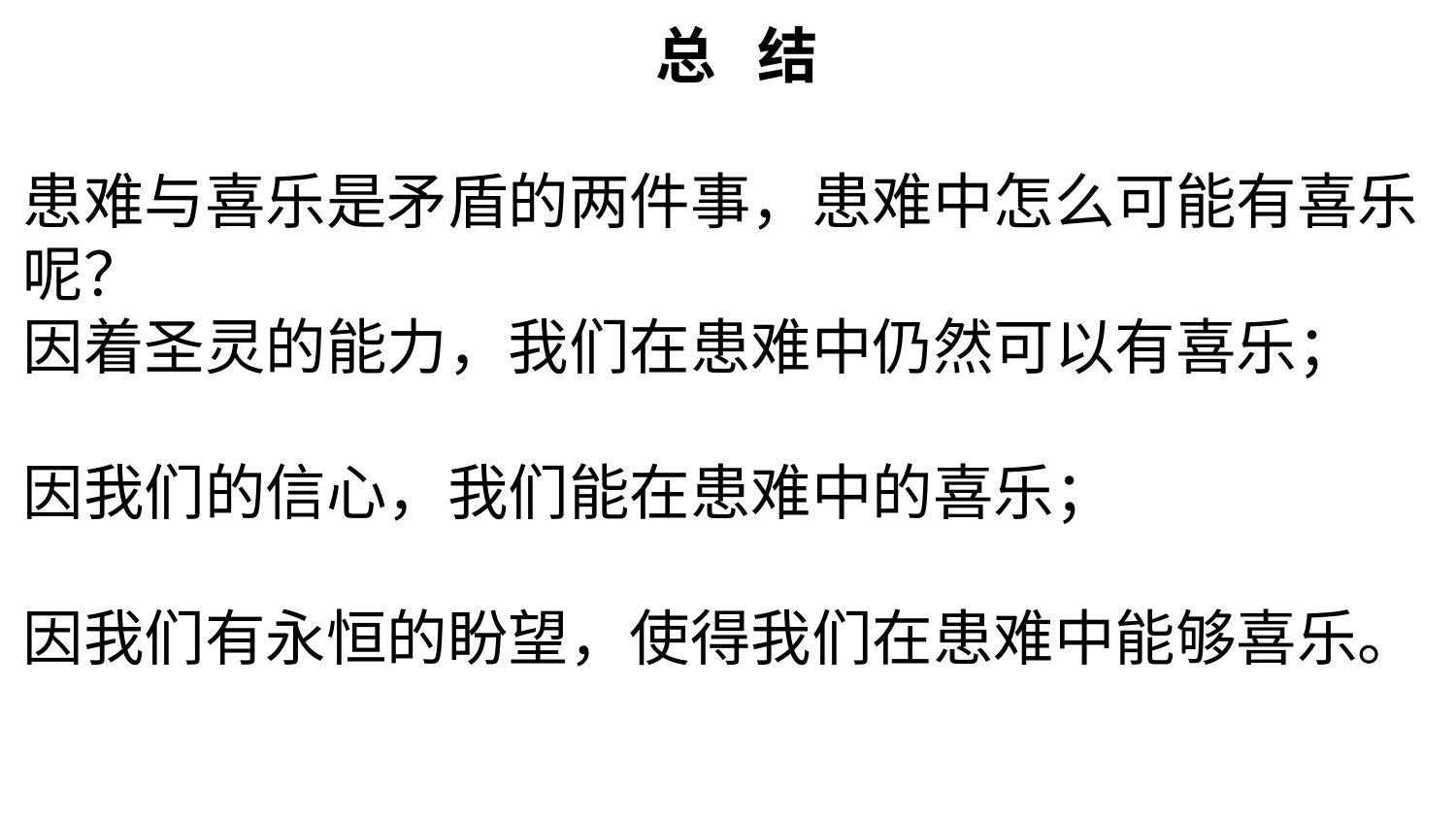

总   结

患难与喜乐是矛盾的两件事，患难中怎么可能有喜乐呢？
因着圣灵的能力，我们在患难中仍然可以有喜乐；

因我们的信心，我们能在患难中的喜乐；

因我们有永恒的盼望，使得我们在患难中能够喜乐。